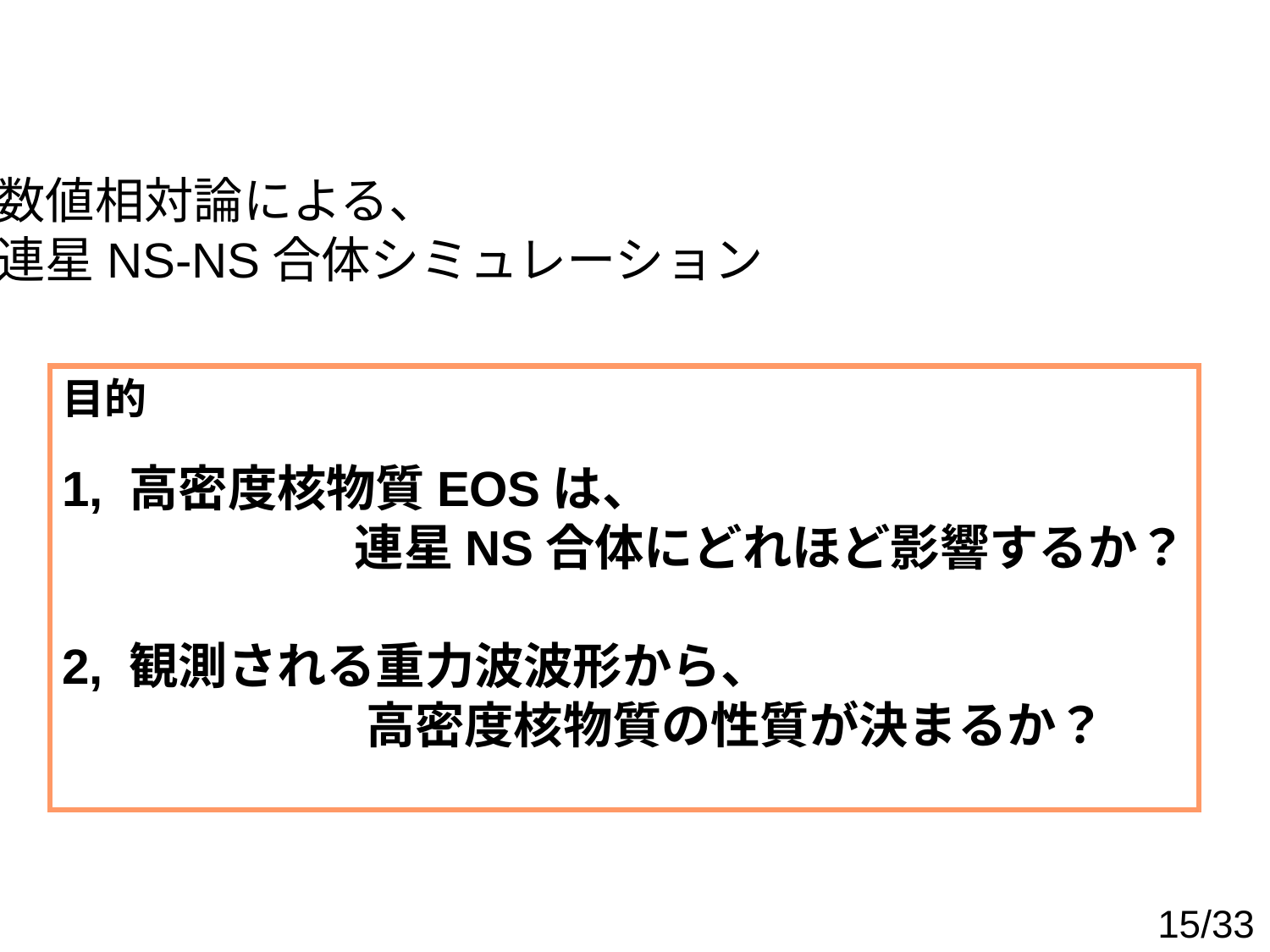

数値相対論による、
連星NS‐NS合体シミュレーション
目的

1, 高密度核物質EOSは、
                         連星NS合体にどれほど影響するか？

2, 観測される重力波波形から、
                          高密度核物質の性質が決まるか？

15/33